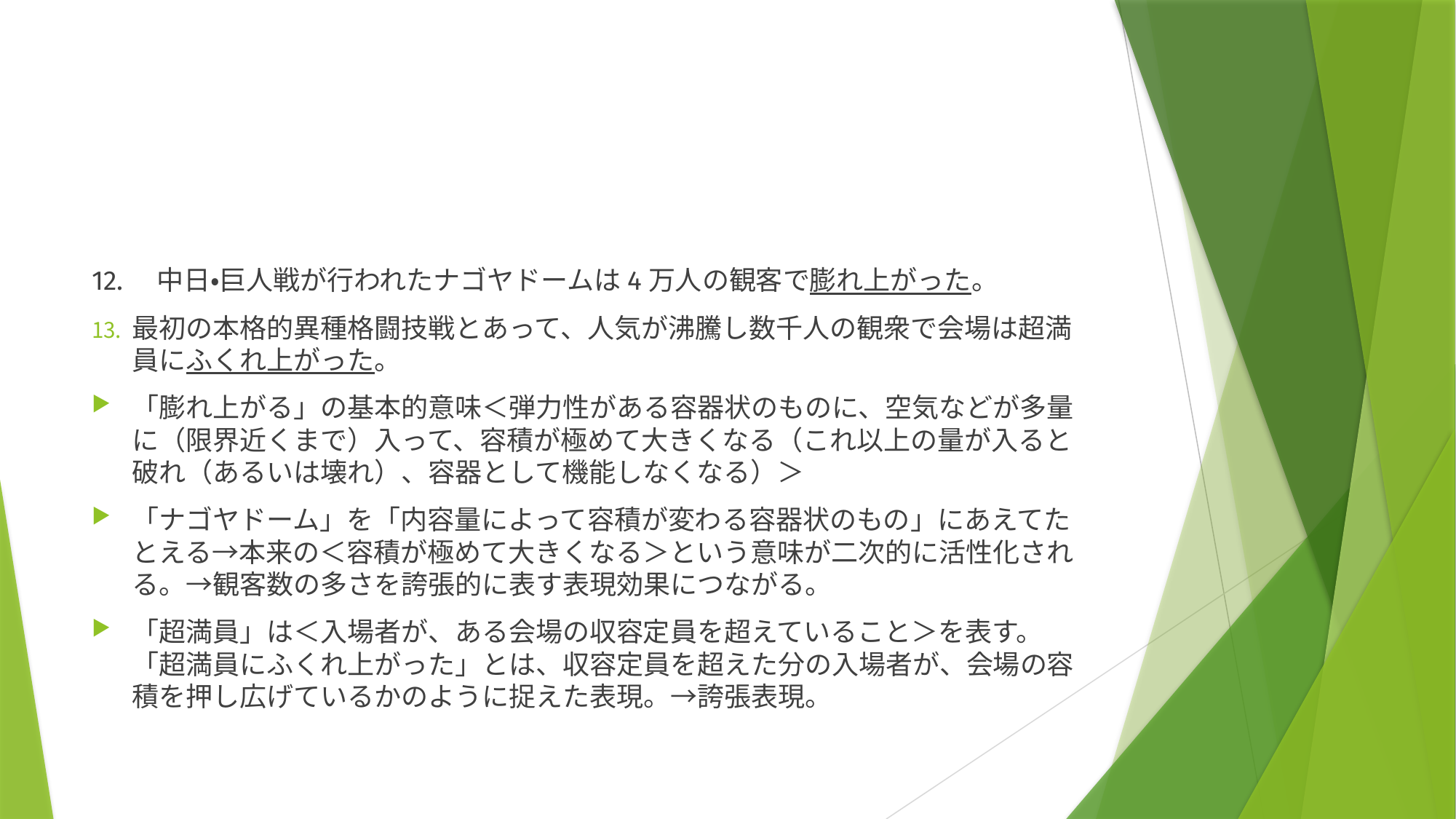

#
12.　中日・巨人戦が行われたナゴヤドームは4万人の観客で膨れ上がった。
最初の本格的異種格闘技戦とあって、人気が沸騰し数千人の観衆で会場は超満員にふくれ上がった。
「膨れ上がる」の基本的意味＜弾力性がある容器状のものに、空気などが多量に（限界近くまで）入って、容積が極めて大きくなる（これ以上の量が入ると破れ（あるいは壊れ）、容器として機能しなくなる）＞
「ナゴヤドーム」を「内容量によって容積が変わる容器状のもの」にあえてたとえる→本来の＜容積が極めて大きくなる＞という意味が二次的に活性化される。→観客数の多さを誇張的に表す表現効果につながる。
「超満員」は＜入場者が、ある会場の収容定員を超えていること＞を表す。「超満員にふくれ上がった」とは、収容定員を超えた分の入場者が、会場の容積を押し広げているかのように捉えた表現。→誇張表現。